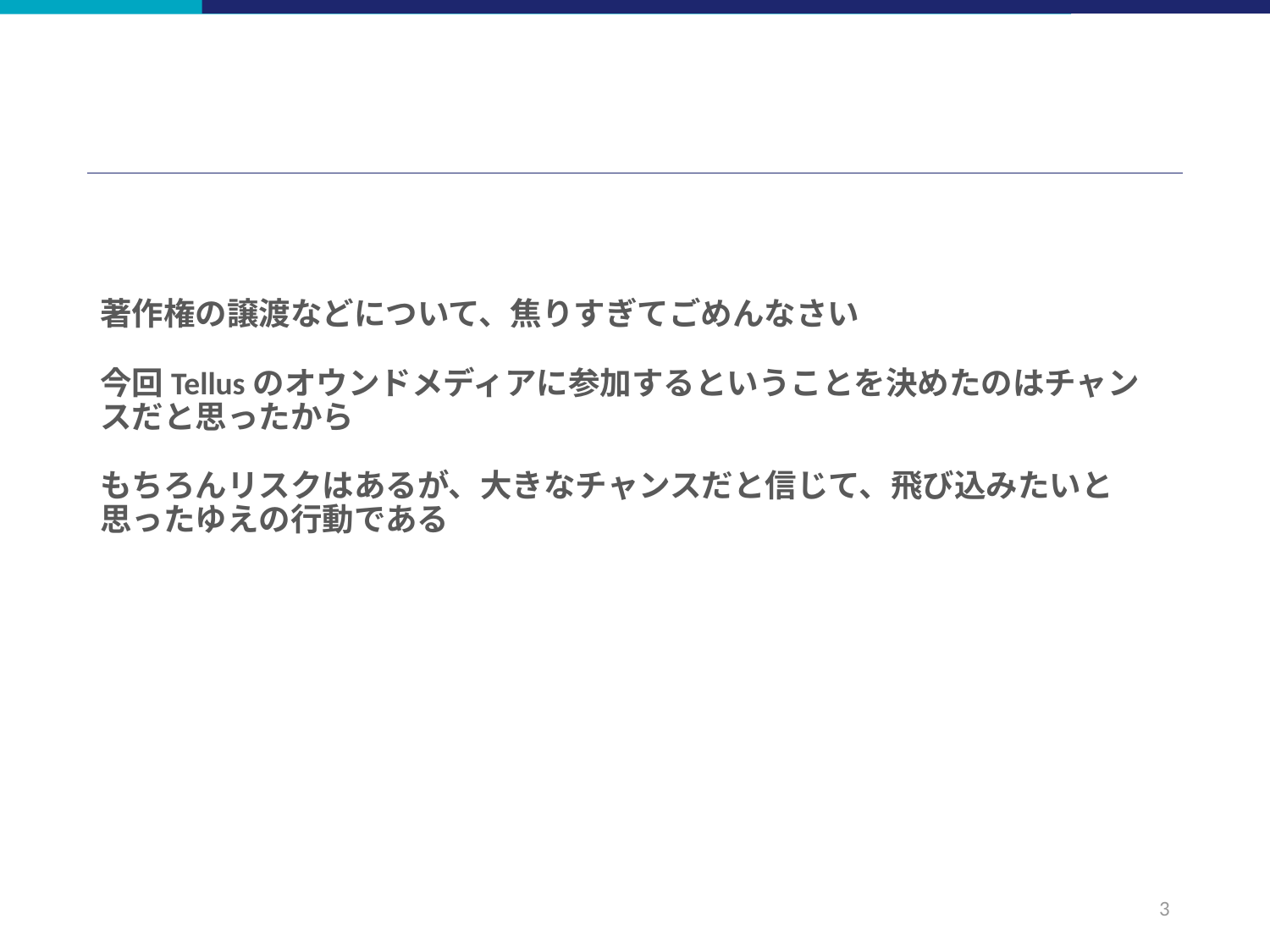

#
著作権の譲渡などについて、焦りすぎてごめんなさい

今回Tellusのオウンドメディアに参加するということを決めたのはチャンスだと思ったから

もちろんリスクはあるが、大きなチャンスだと信じて、飛び込みたいと思ったゆえの行動である
3